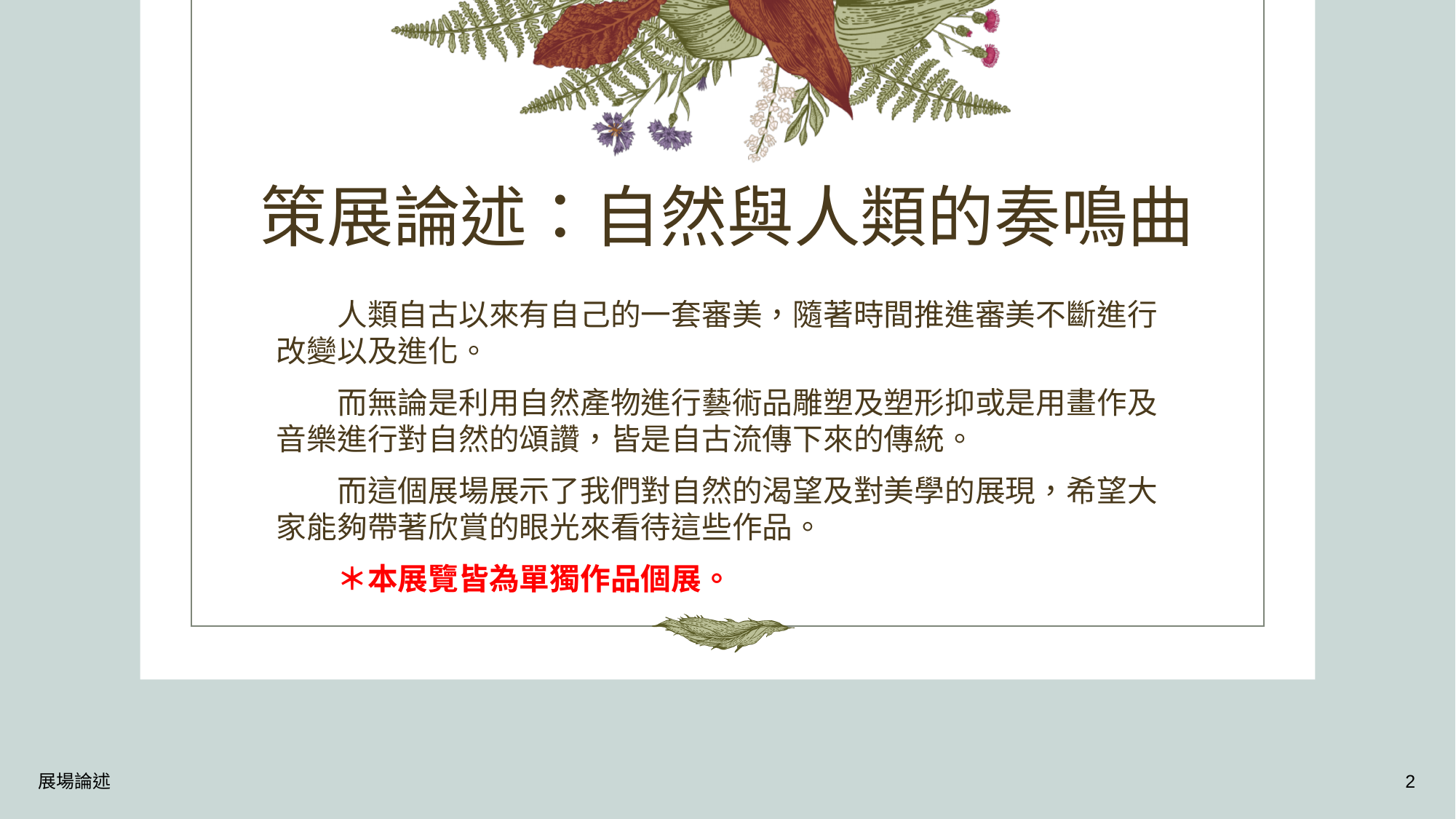

# 策展論述：自然與人類的奏鳴曲
　　人類自古以來有自己的一套審美，隨著時間推進審美不斷進行改變以及進化。
　　而無論是利用自然產物進行藝術品雕塑及塑形抑或是用畫作及音樂進行對自然的頌讚，皆是自古流傳下來的傳統。
　　而這個展場展示了我們對自然的渴望及對美學的展現，希望大家能夠帶著欣賞的眼光來看待這些作品。
　　＊本展覽皆為單獨作品個展。
展場論述
2